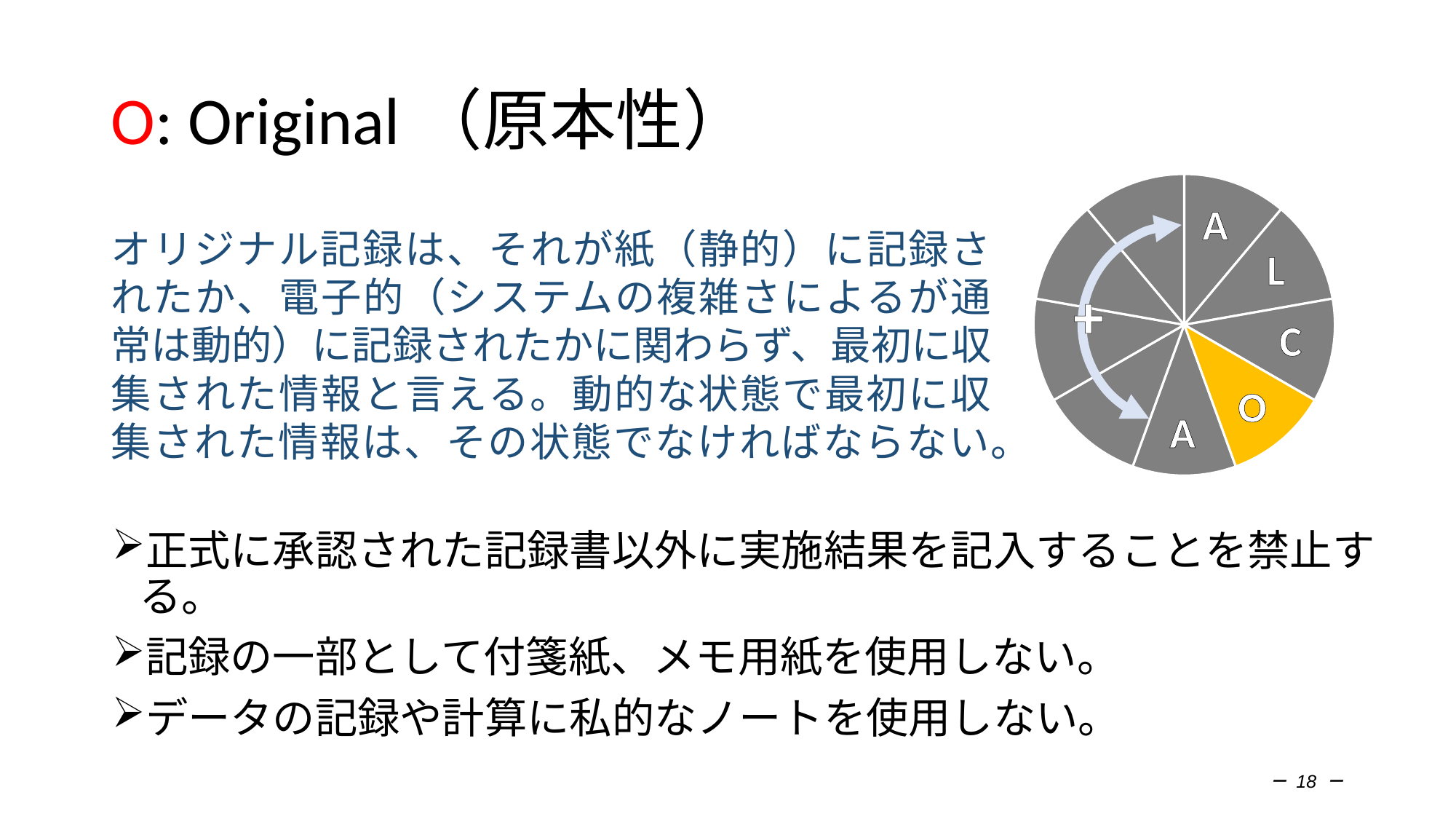

# O: Original（原本性）

### Chart

| Category | 列1 |
|---|---|
| Attributable | 0.1111111111111111 |
| Legible | 0.1111111111111111 |
| Contemporaneous | 0.1111111111111111 |
| Original | 0.1111111111111111 |
| Accurate | 0.1111111111111111 |
| Complete | 0.1111111111111111 |
| Consistent | 0.1111111111111111 |
| Enduring | 0.1111111111111111 |
| Available | 0.1111111111111111 |
A

L
+
C
O
A
オリジナル記録は、それが紙（静的）に記録されたか、電子的（システムの複雑さによるが通常は動的）に記録されたかに関わらず、最初に収集された情報と言える。動的な状態で最初に収集された情報は、その状態でなければならない。
正式に承認された記録書以外に実施結果を記入することを禁止する。
記録の一部として付箋紙、メモ用紙を使用しない。
データの記録や計算に私的なノートを使用しない。

－ 18 －